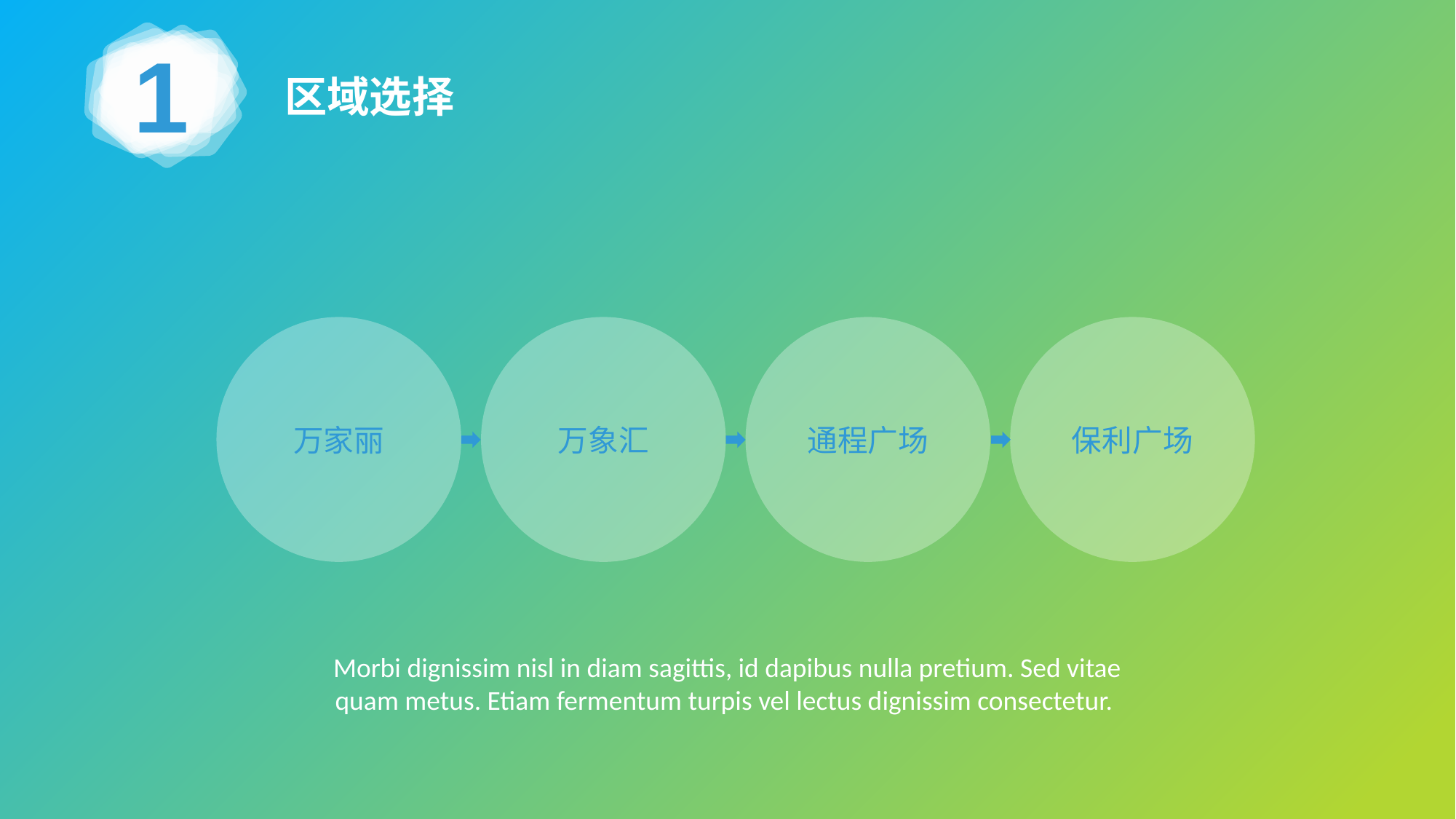

1

区域选择
万家丽
万象汇
通程广场
保利广场

Morbi dignissim nisl in diam sagittis, id dapibus nulla pretium. Sed vitae quam metus. Etiam fermentum turpis vel lectus dignissim consectetur.